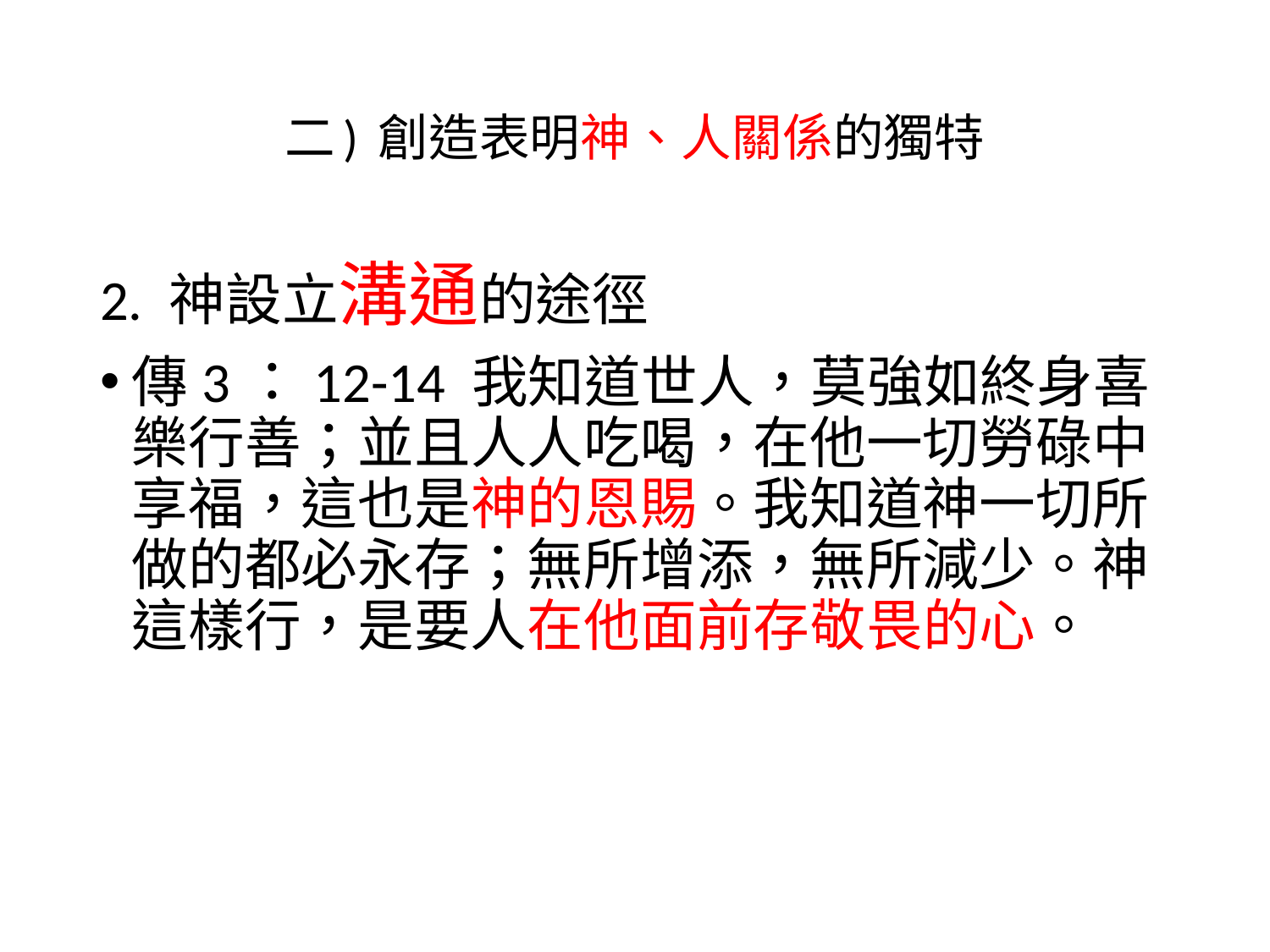

# 二) 創造表明神、人關係的獨特
2. 神設立溝通的途徑
傳3：12-14 我知道世人，莫強如終身喜樂行善；並且人人吃喝，在他一切勞碌中享福，這也是神的恩賜。我知道神一切所做的都必永存；無所增添，無所減少。神這樣行，是要人在他面前存敬畏的心。